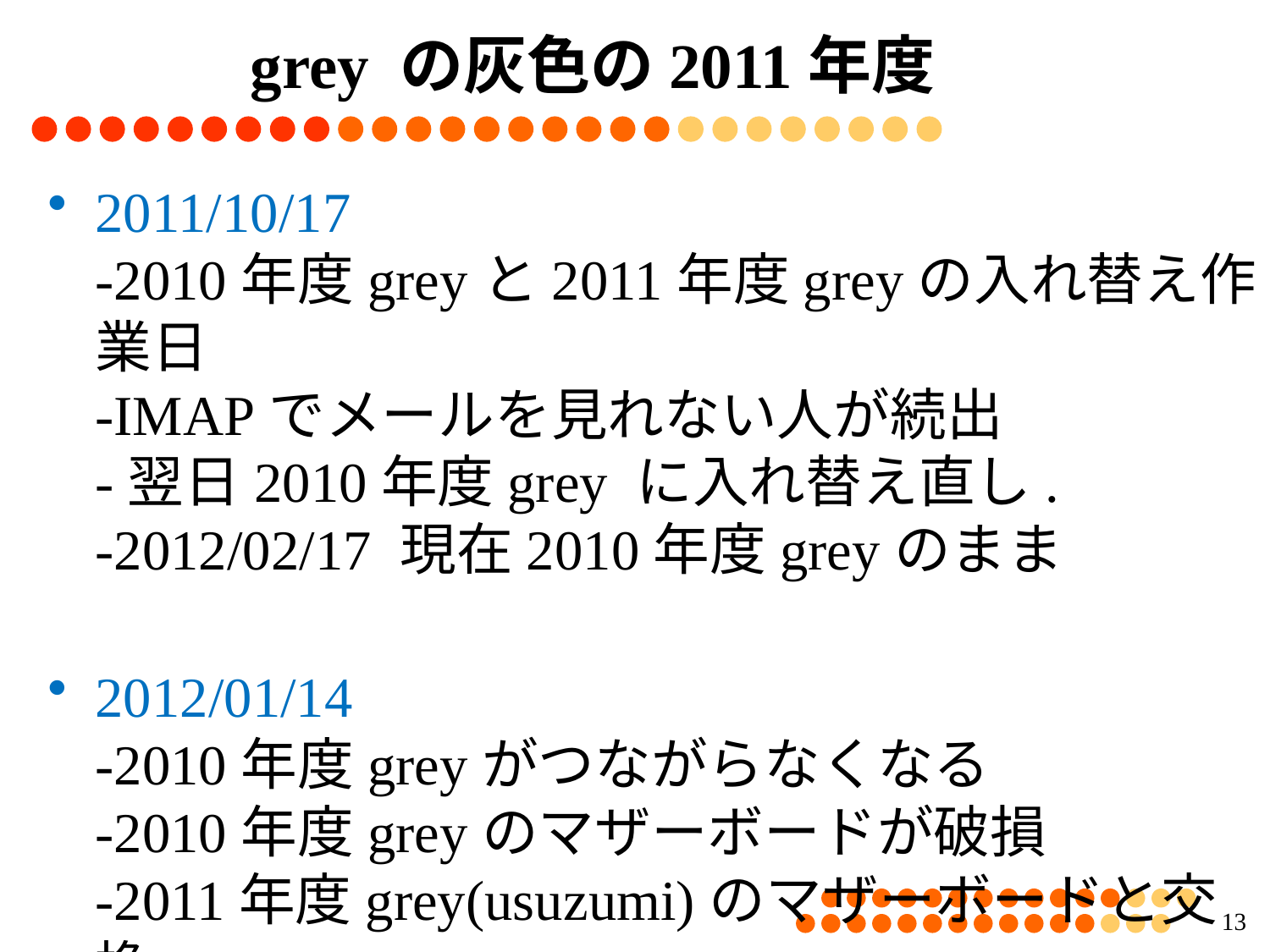

# grey の灰色の2011年度
2011/10/17
-2010年度greyと2011年度greyの入れ替え作業日
-IMAPでメールを見れない人が続出
-翌日2010年度grey に入れ替え直し.
-2012/02/17 現在2010年度greyのまま
2012/01/14
-2010年度greyがつながらなくなる
-2010年度greyのマザーボードが破損
-2011年度grey(usuzumi)のマザーボードと交換
13